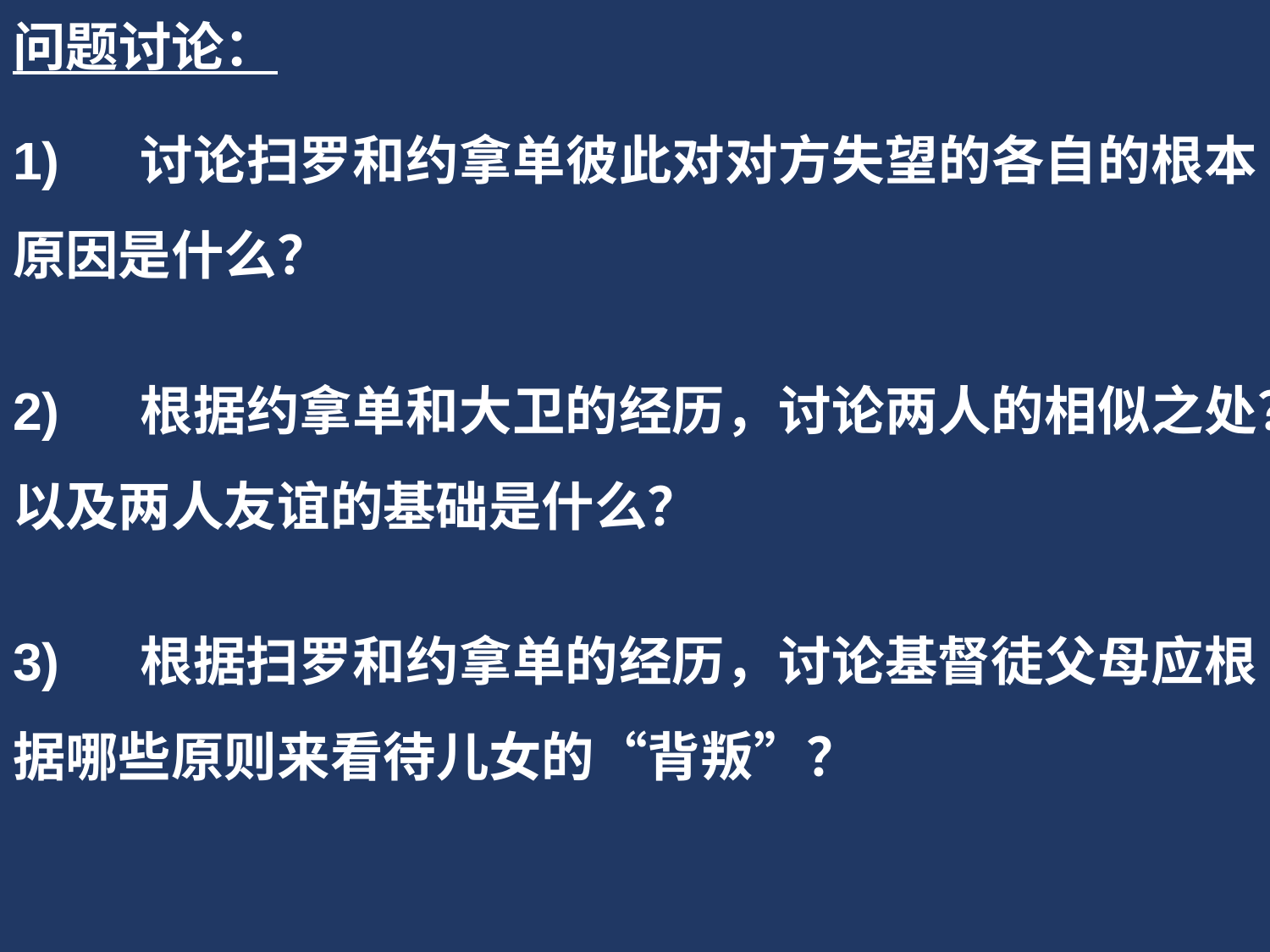

问题讨论：
1)	讨论扫罗和约拿单彼此对对方失望的各自的根本原因是什么？

2)	根据约拿单和大卫的经历，讨论两人的相似之处？以及两人友谊的基础是什么？

3)	根据扫罗和约拿单的经历，讨论基督徒父母应根据哪些原则来看待儿女的“背叛”？